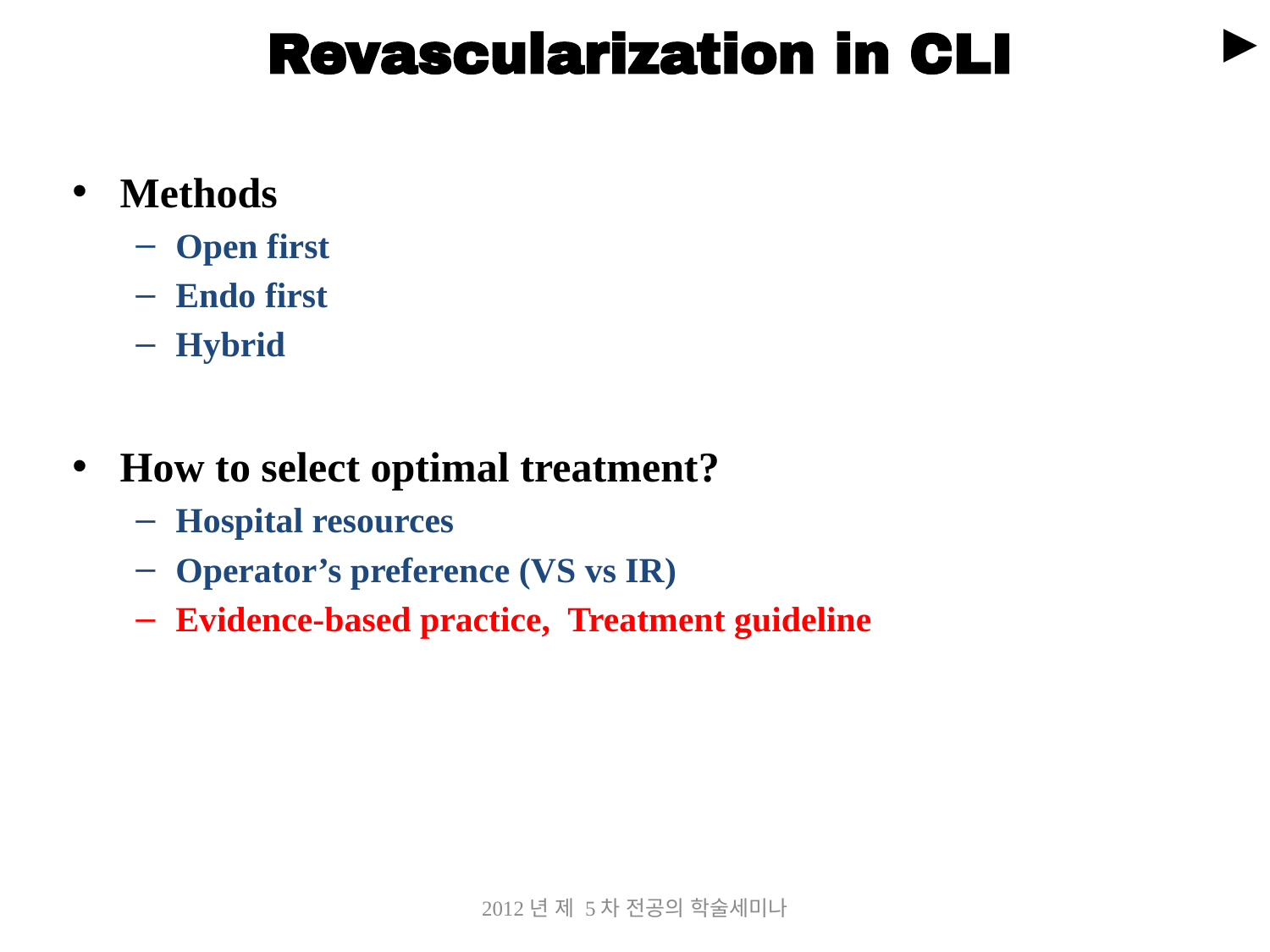

# Revascularization in CLI
►
Methods
Open first
Endo first
Hybrid

How to select optimal treatment?
Hospital resources
Operator’s preference (VS vs IR)
Evidence-based practice,  Treatment guideline

2012년 제 5차 전공의 학술세미나